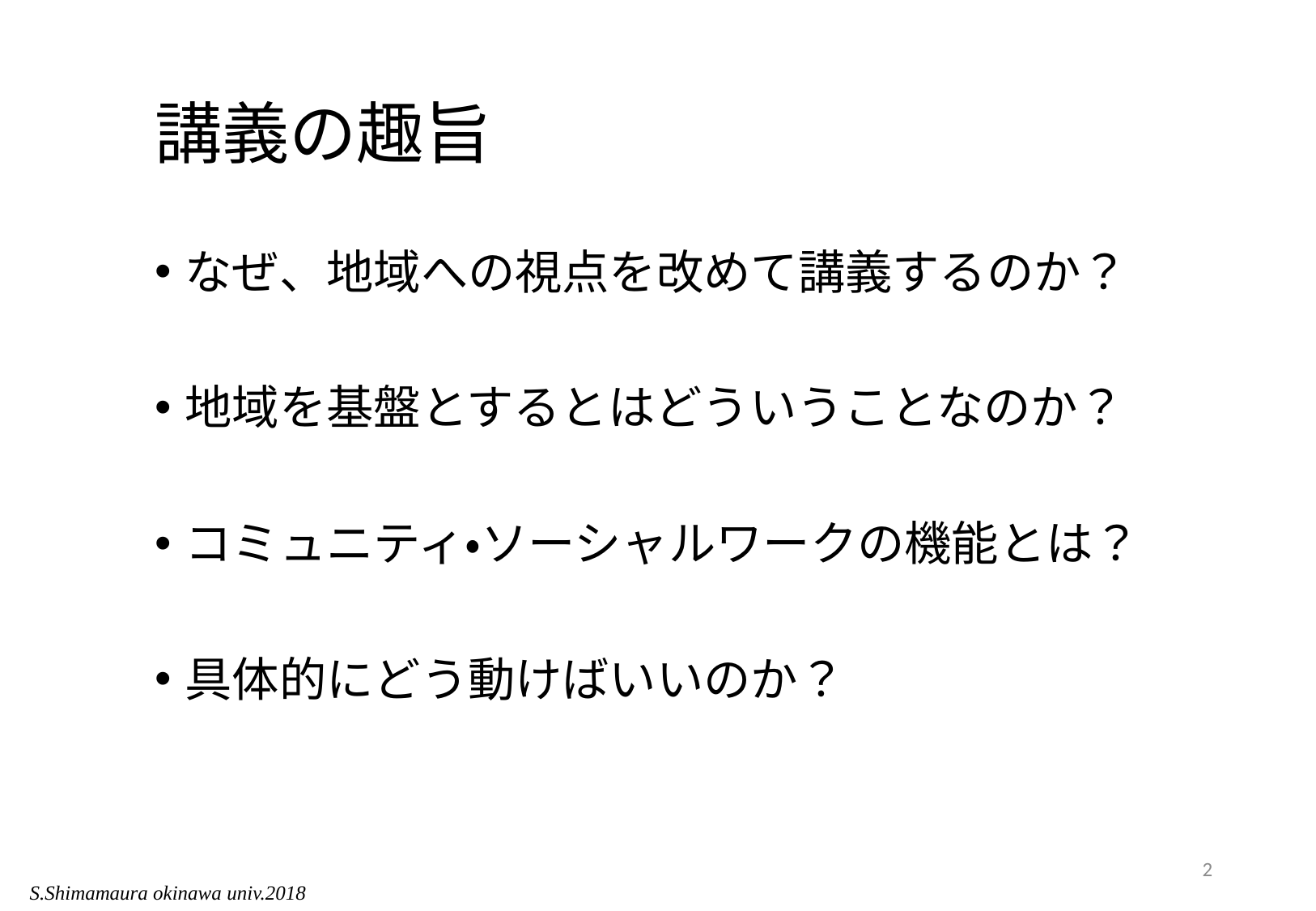

# 講義の趣旨
なぜ、地域への視点を改めて講義するのか？

地域を基盤とするとはどういうことなのか？

コミュニティ・ソーシャルワークの機能とは？

具体的にどう動けばいいのか？

2
S.Shimamaura okinawa univ.2018